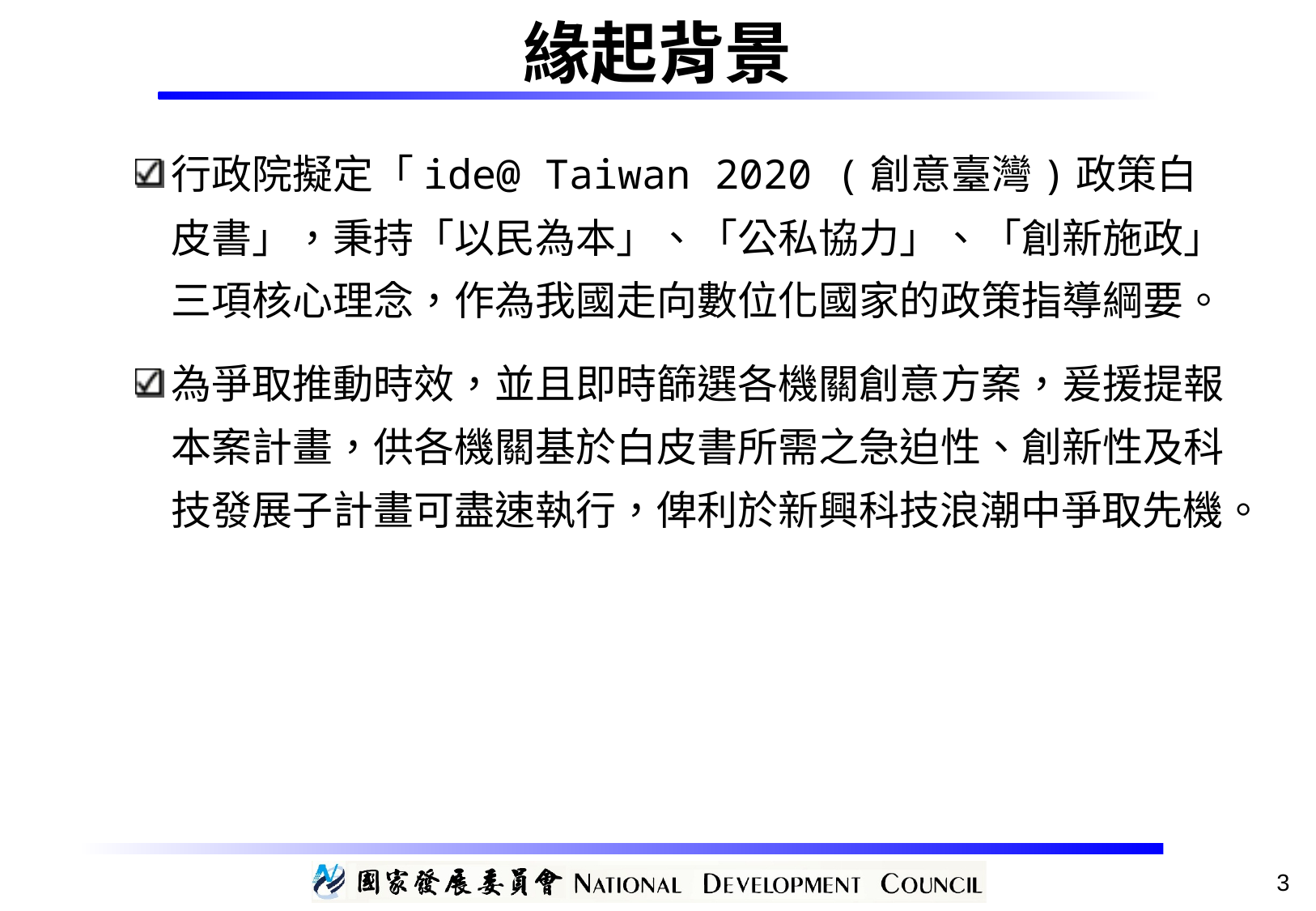

# 緣起背景
行政院擬定「ide@ Taiwan 2020 (創意臺灣)政策白皮書」，秉持「以民為本」、「公私協力」、「創新施政」三項核心理念，作為我國走向數位化國家的政策指導綱要。
為爭取推動時效，並且即時篩選各機關創意方案，爰援提報本案計畫，供各機關基於白皮書所需之急迫性、創新性及科技發展子計畫可盡速執行，俾利於新興科技浪潮中爭取先機。
3